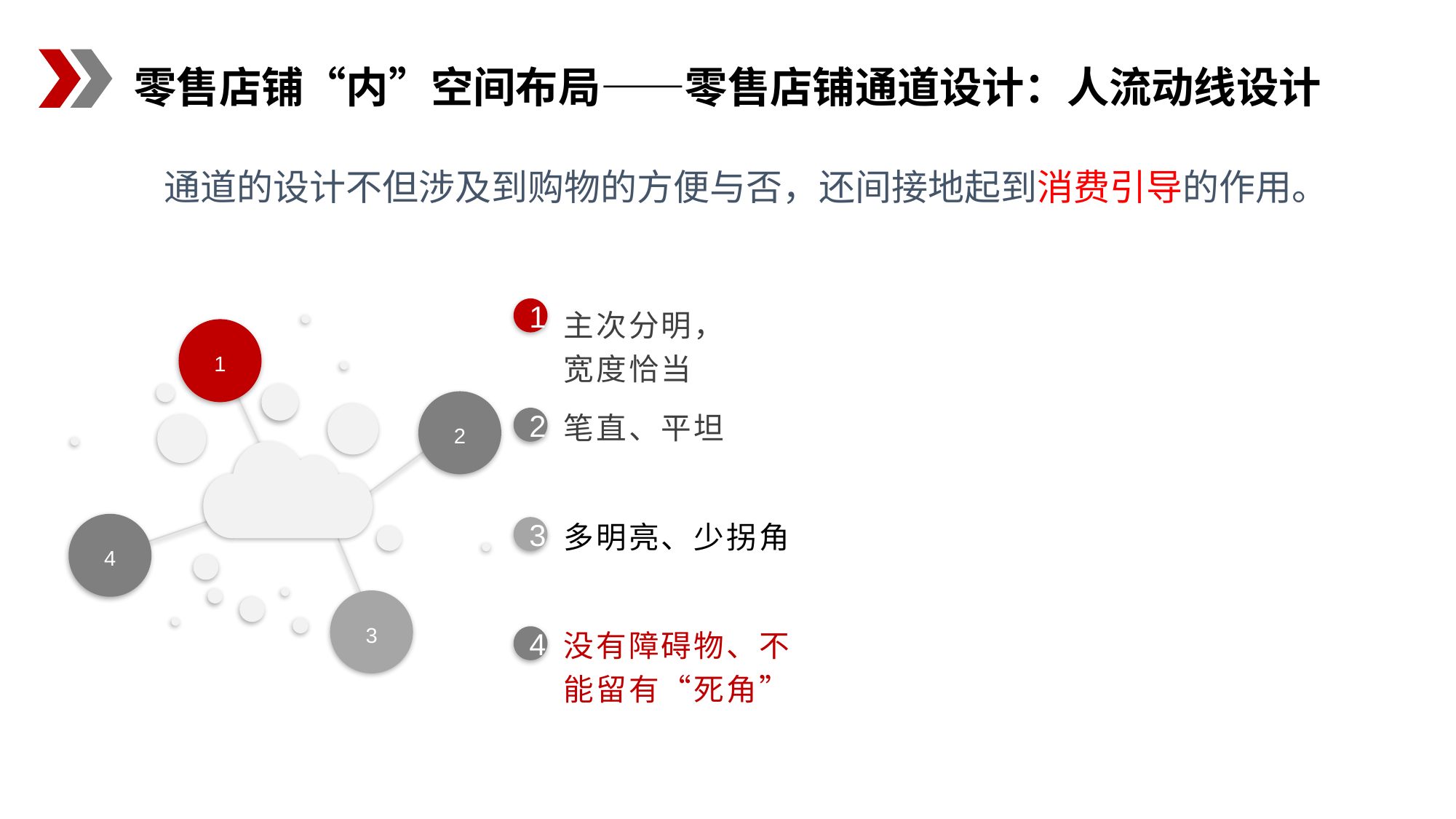

零售店铺“内”空间布局——零售店铺通道设计：人流动线设计

通道的设计不但涉及到购物的方便与否，还间接地起到消费引导的作用。
主次分明，
宽度恰当

1

1

2
笔直、平坦

2

多明亮、少拐角
4
3

3

没有障碍物、不能留有“死角”

4